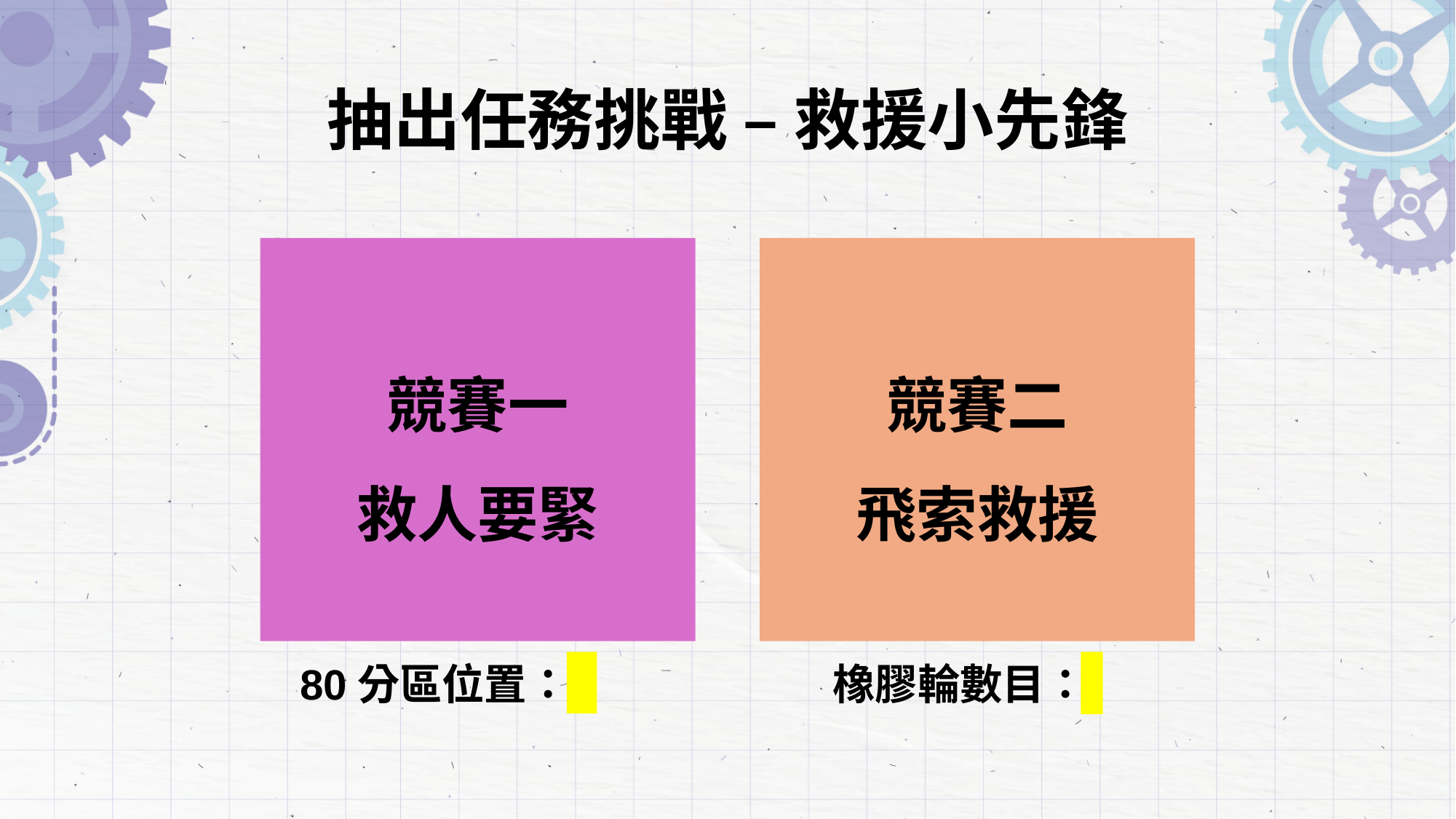

# 抽出任務挑戰 – 救援小先鋒
競賽一
救人要緊
競賽二
飛索救援
80分區位置：

橡膠輪數目：